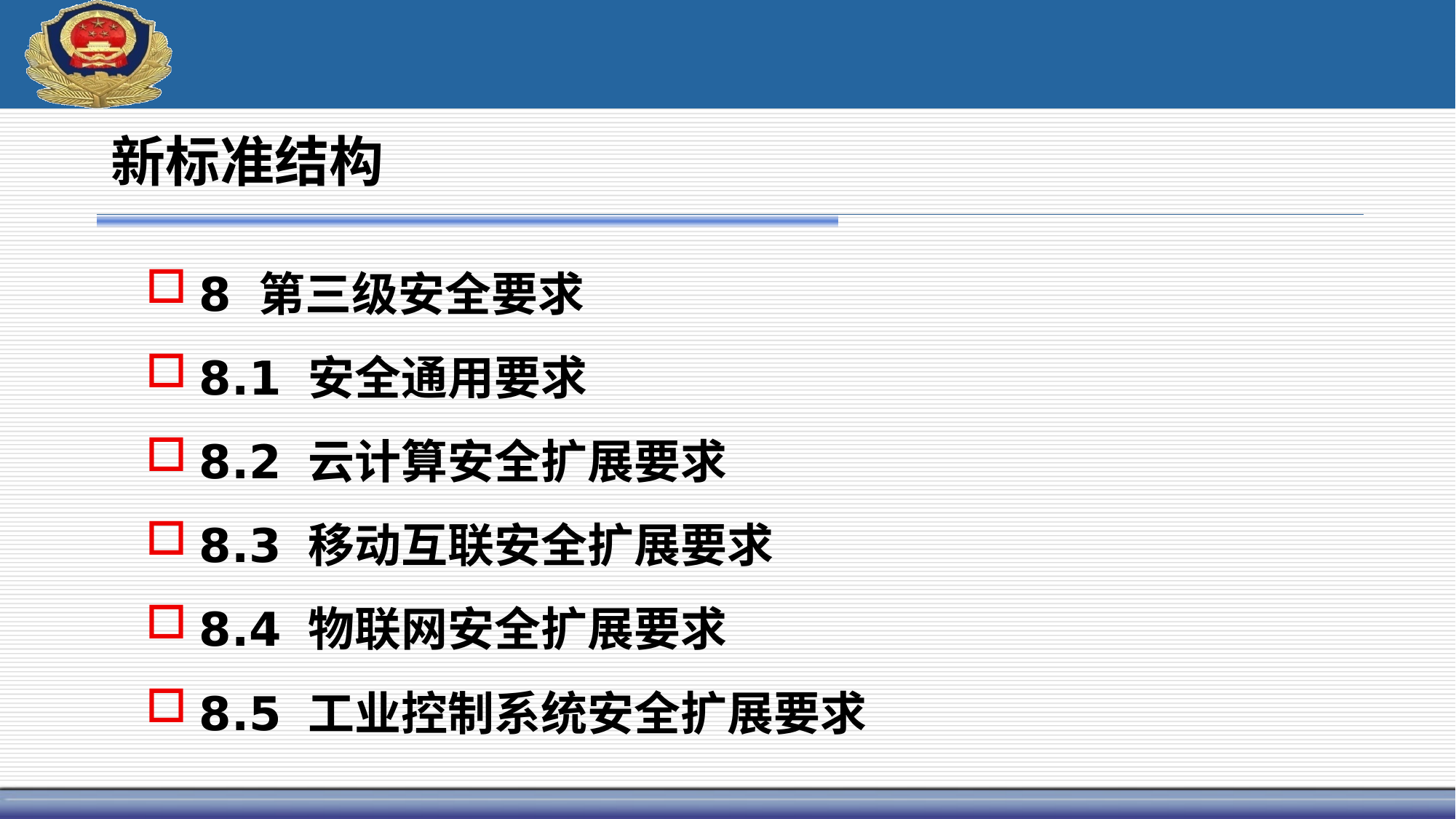

新标准结构
8 第三级安全要求
8.1 安全通用要求
8.2 云计算安全扩展要求
8.3 移动互联安全扩展要求
8.4 物联网安全扩展要求
8.5 工业控制系统安全扩展要求

31